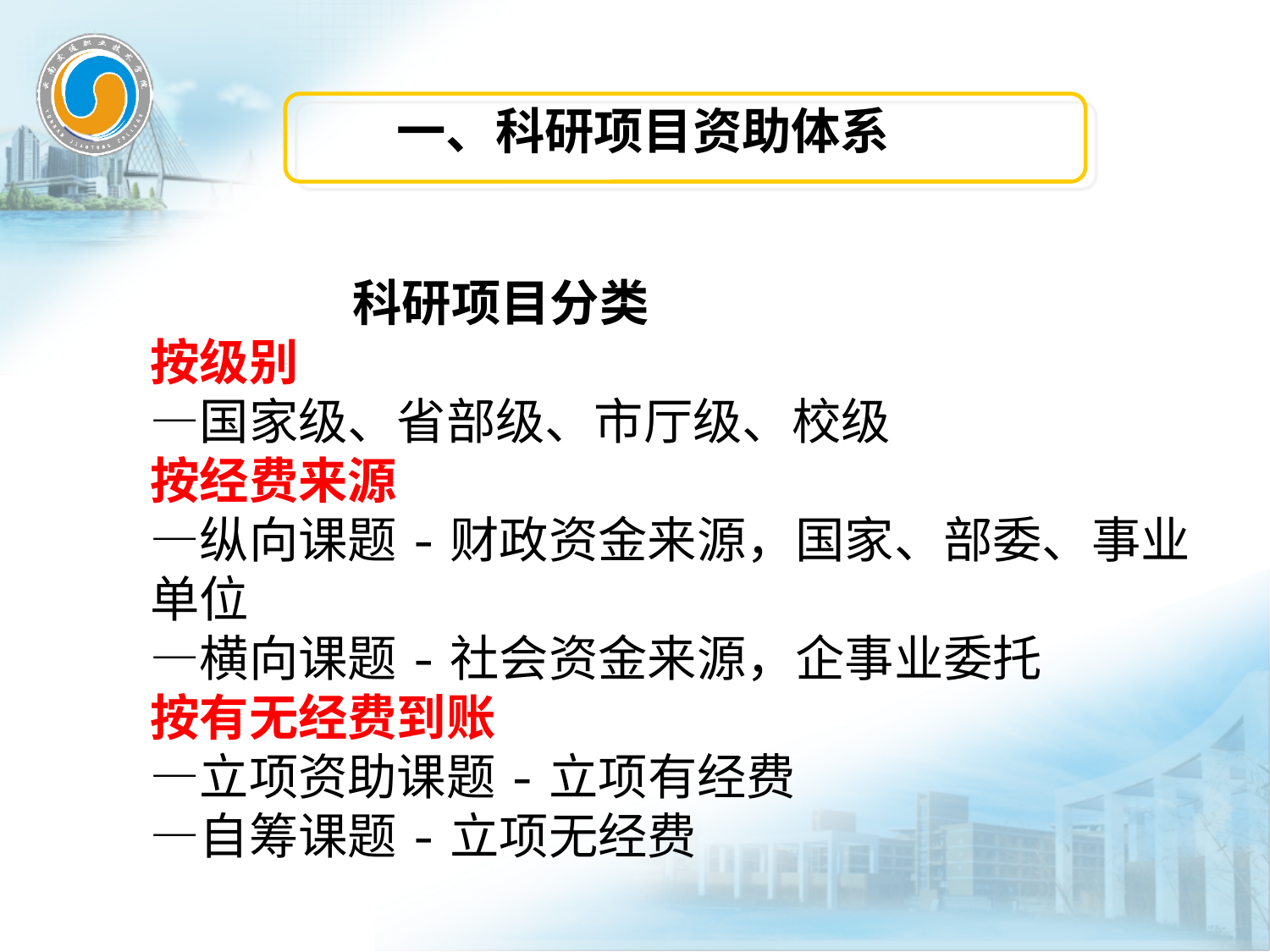

一、科研项目资助体系

                 科研项目分类
按级别
—国家级、省部级、市厅级、校级
按经费来源
—纵向课题-财政资金来源，国家、部委、事业单位
—横向课题-社会资金来源，企事业委托
按有无经费到账
—立项资助课题-立项有经费
—自筹课题-立项无经费